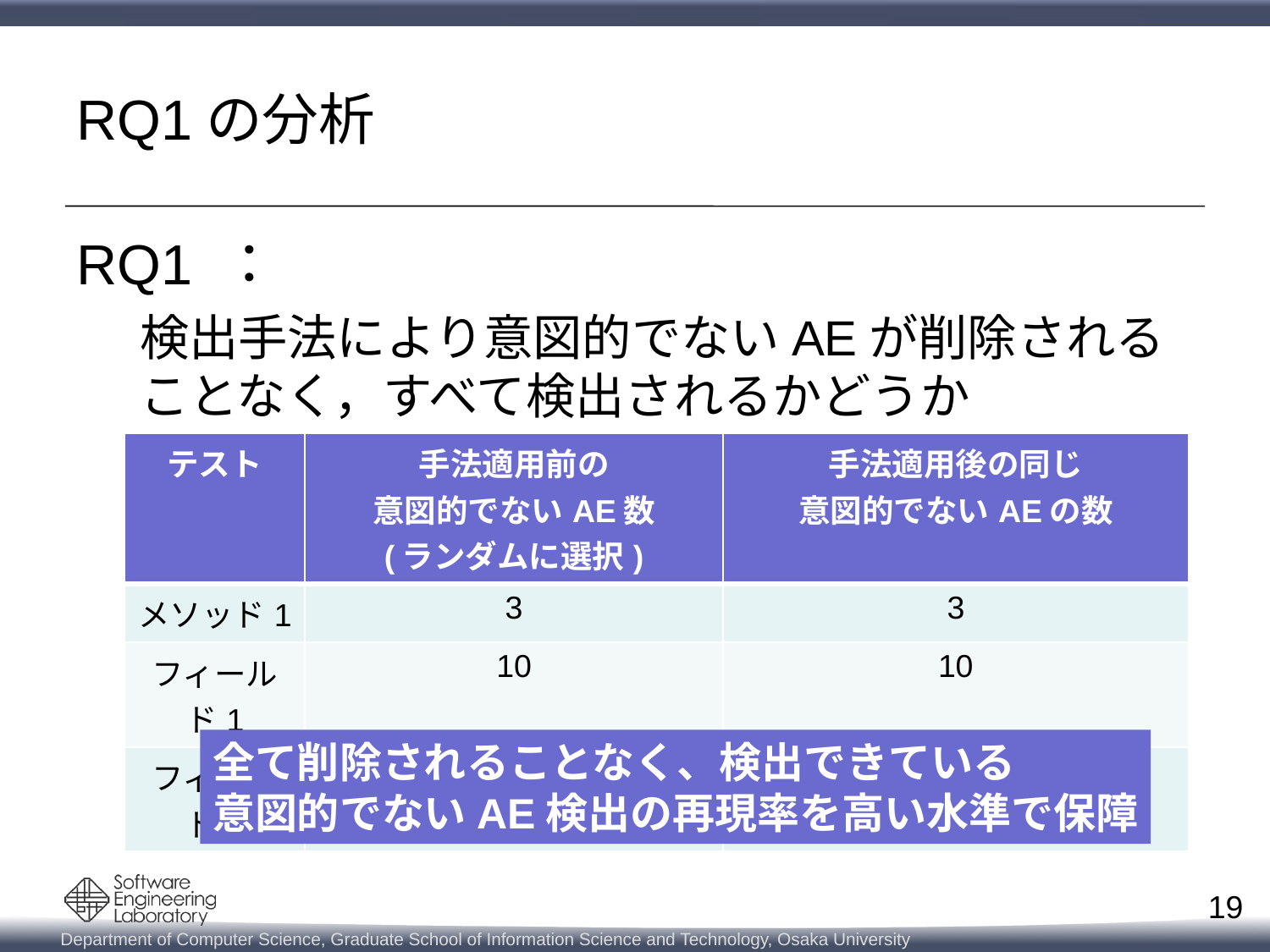

# RQ1の分析
RQ1 ：
検出手法により意図的でないAEが削除されることなく，すべて検出されるかどうか
| テスト | 手法適用前の 意図的でないAE数 (ランダムに選択) | 手法適用後の同じ 意図的でないAEの数 |
| --- | --- | --- |
| メソッド1 | 3 | 3 |
| フィールド1 | 10 | 10 |
| フィールド2 | 10 | 10 |
全て削除されることなく、検出できている
意図的でないAE検出の再現率を高い水準で保障
19